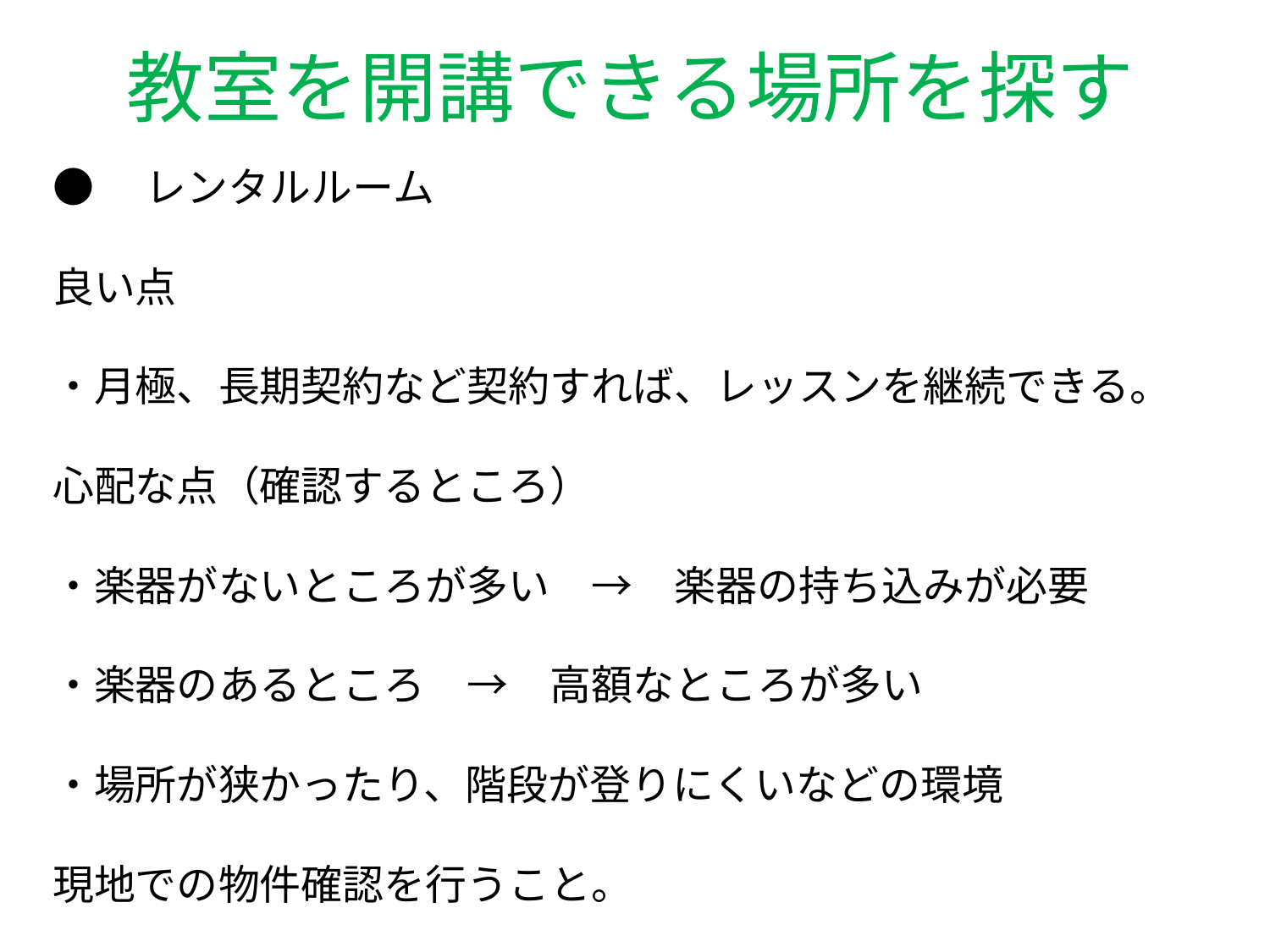

教室を開講できる場所を探す
# ●　レンタルルーム 良い点 ・月極、長期契約など契約すれば、レッスンを継続できる。 心配な点（確認するところ） ・楽器がないところが多い　→　楽器の持ち込みが必要 ・楽器のあるところ　→　高額なところが多い ・場所が狭かったり、階段が登りにくいなどの環境 現地での物件確認を行うこと。